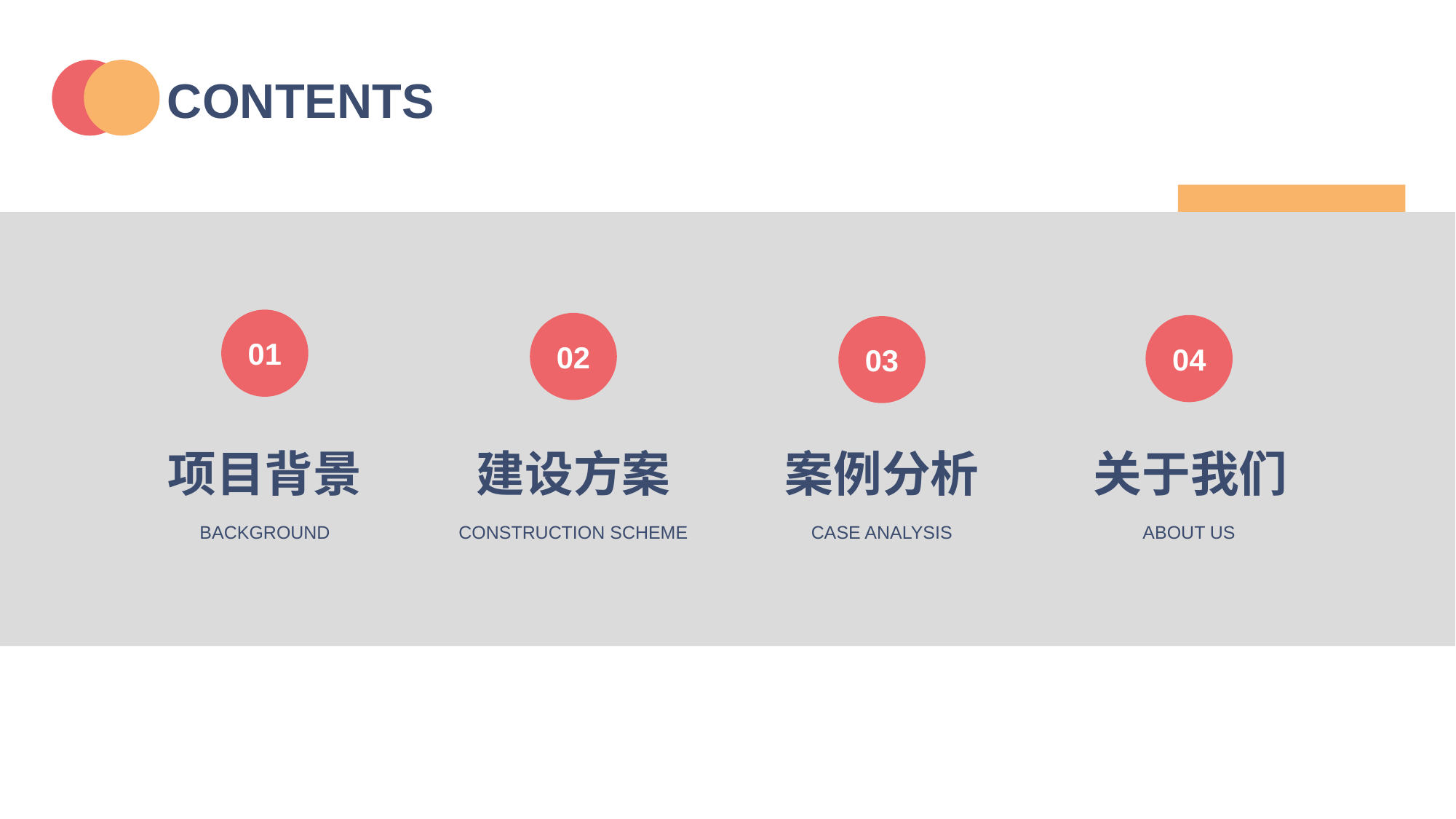

行业PPT模板http://www.1ppt.com/hangye/

CONTENTS

01
02
04
03
项目背景
建设方案
案例分析
关于我们
BACKGROUND
CONSTRUCTION SCHEME
CASE ANALYSIS
ABOUT US